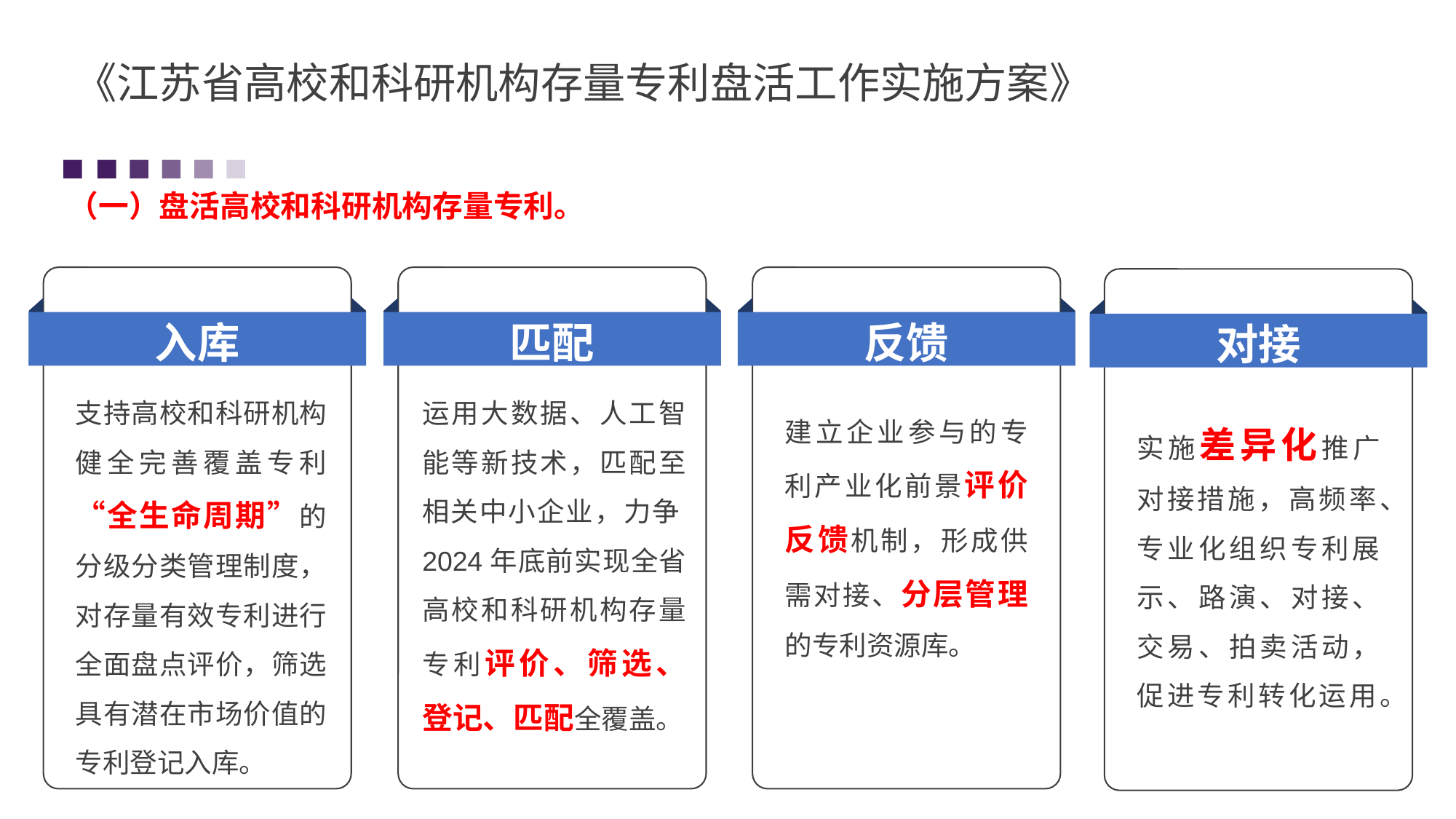

《江苏省高校和科研机构存量专利盘活工作实施方案》

（一）盘活高校和科研机构存量专利。

入库
匹配
反馈
对接

支持高校和科研机构健全完善覆盖专利“全生命周期”的分级分类管理制度，对存量有效专利进行全面盘点评价，筛选具有潜在市场价值的专利登记入库。
运用大数据、人工智能等新技术，匹配至相关中小企业，力争2024年底前实现全省高校和科研机构存量专利评价、筛选、登记、匹配全覆盖。
建立企业参与的专利产业化前景评价反馈机制，形成供需对接、分层管理的专利资源库。
实施差异化推广对接措施，高频率、专业化组织专利展示、路演、对接、交易、拍卖活动，促进专利转化运用。